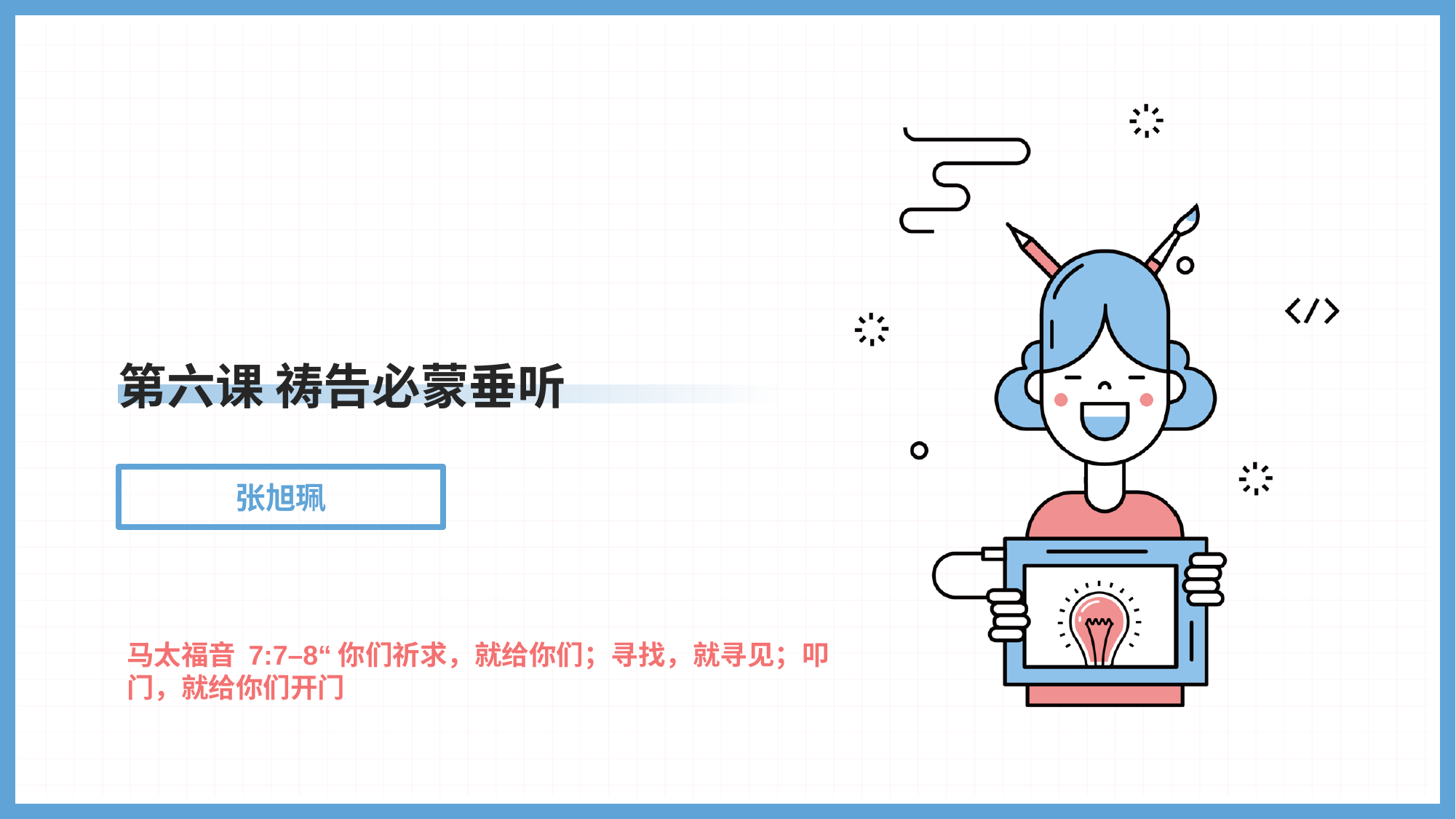

# 第六课 祷告必蒙垂听
张旭珮
马太福音 7:7–8“你们祈求，就给你们；寻找，就寻见；叩门，就给你们开门